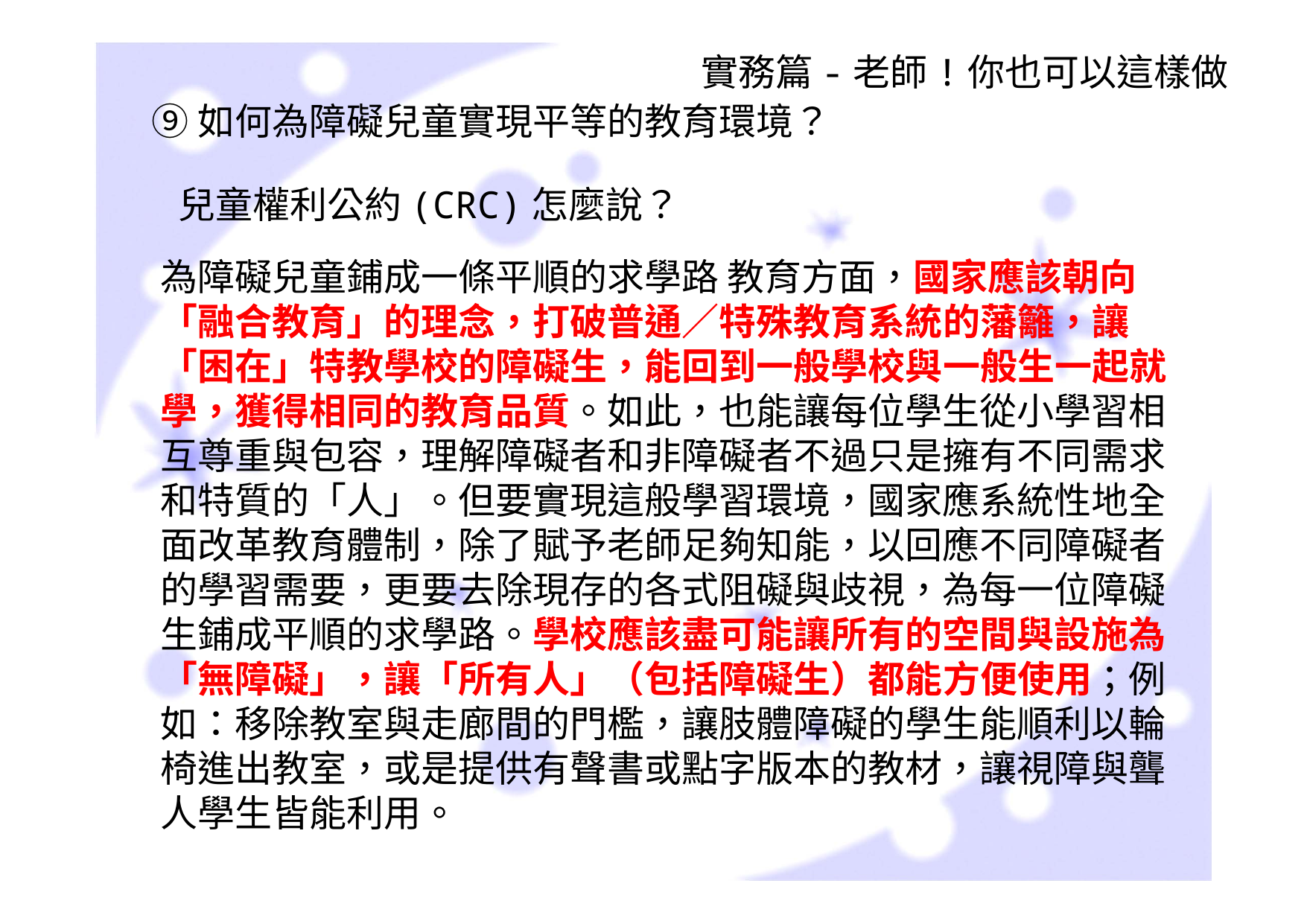

實務篇-老師!你也可以這樣做
 ⑨如何為障礙兒童實現平等的教育環境？
兒童權利公約(CRC)怎麼說？
為障礙兒童鋪成一條平順的求學路 教育方面，國家應該朝向「融合教育」的理念，打破普通／特殊教育系統的藩籬，讓「困在」特教學校的障礙生，能回到一般學校與一般生一起就學，獲得相同的教育品質。如此，也能讓每位學生從小學習相互尊重與包容，理解障礙者和非障礙者不過只是擁有不同需求和特質的「人」。但要實現這般學習環境，國家應系統性地全 面改革教育體制，除了賦予老師足夠知能，以回應不同障礙者的學習需要，更要去除現存的各式阻礙與歧視，為每一位障礙生鋪成平順的求學路。學校應該盡可能讓所有的空間與設施為「無障礙」，讓「所有人」（包括障礙生）都能方便使用；例如：移除教室與走廊間的門檻，讓肢體障礙的學生能順利以輪椅進出教室，或是提供有聲書或點字版本的教材，讓視障與聾人學生皆能利用。